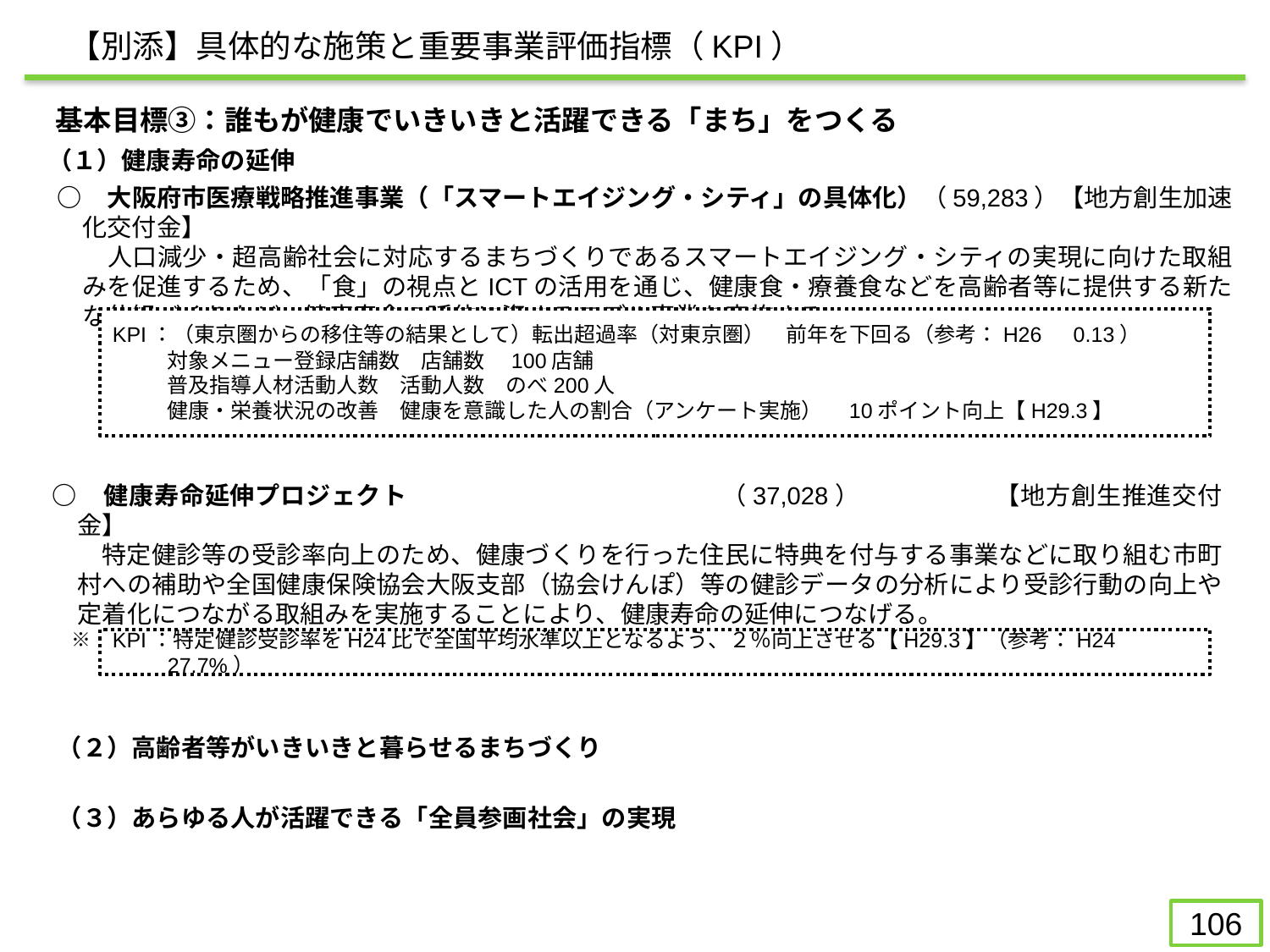

【別添】具体的な施策と重要事業評価指標（KPI）
　基本目標③：誰もが健康でいきいきと活躍できる「まち」をつくる
（１）健康寿命の延伸
○	　大阪府市医療戦略推進事業（「スマートエイジング・シティ」の具体化）（59,283）【地方創生加速化交付金】
　　人口減少・超高齢社会に対応するまちづくりであるスマートエイジング・シティの実現に向けた取組みを促進するため、「食」の視点とICTの活用を通じ、健康食・療養食などを高齢者等に提供する新たな仕組づくりなど、健康寿命の延伸に資するモデル事業を実施する。
KPI：（東京圏からの移住等の結果として）転出超過率（対東京圏）　前年を下回る（参考：H26　0.13）
対象メニュー登録店舗数　店舗数　100店舗
	普及指導人材活動人数　活動人数　のべ200人
	健康・栄養状況の改善　健康を意識した人の割合（アンケート実施）　10ポイント向上【H29.3】
○	　健康寿命延伸プロジェクト			（37,028）	   【地方創生推進交付金】
　　特定健診等の受診率向上のため、健康づくりを行った住民に特典を付与する事業などに取り組む市町村への補助や全国健康保険協会大阪支部（協会けんぽ）等の健診データの分析により受診行動の向上や定着化につながる取組みを実施することにより、健康寿命の延伸につなげる。
　※　地方創生先行型交付金継続事業
KPI：特定健診受診率をH24比で全国平均水準以上となるよう、２％向上させる【H29.3】（参考：H24　27.7%）
（２）高齢者等がいきいきと暮らせるまちづくり
（３）あらゆる人が活躍できる「全員参画社会」の実現
106